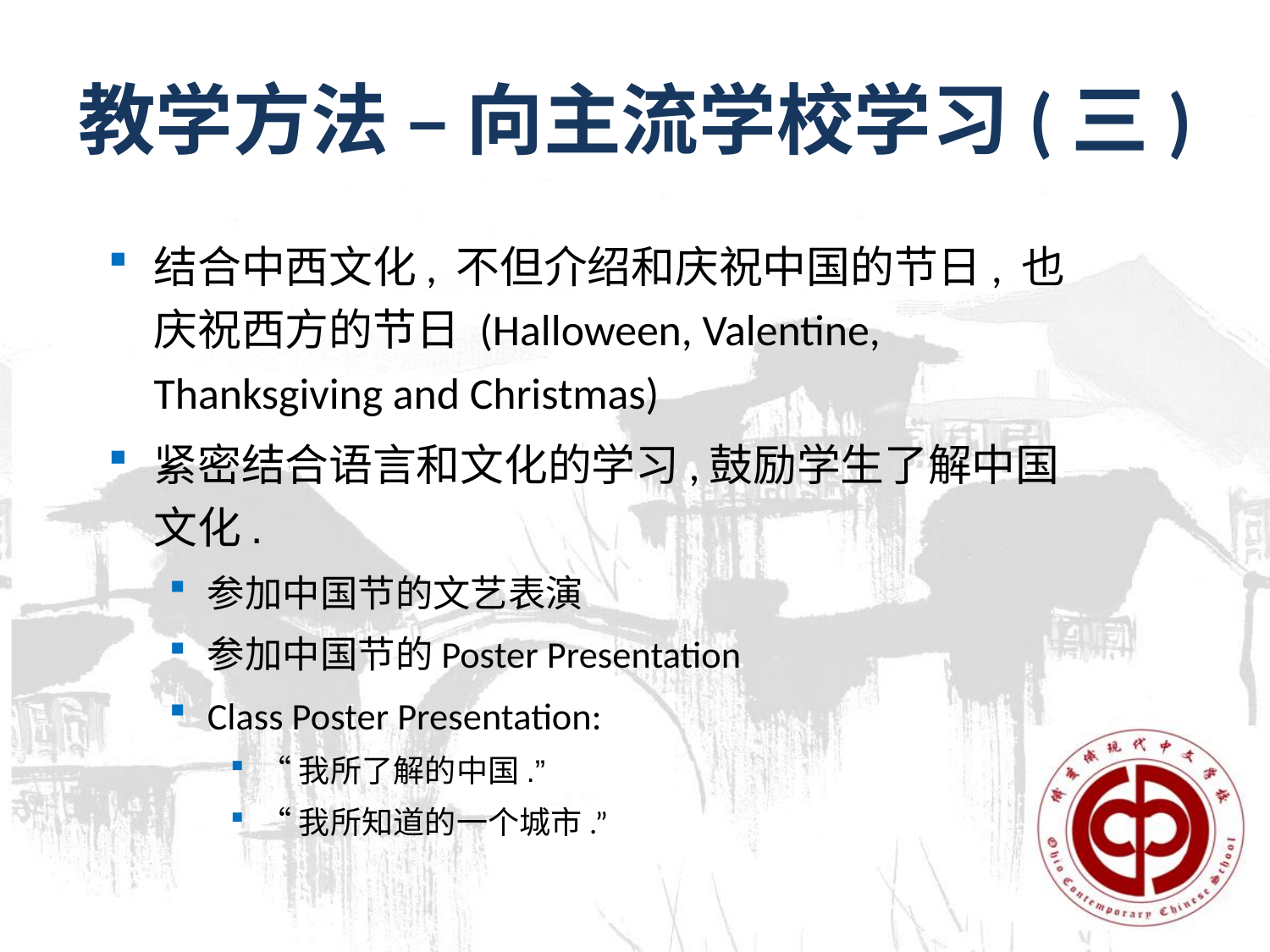

# 教学方法 – 向主流学校学习(三)
结合中西文化, 不但介绍和庆祝中国的节日, 也庆祝西方的节日 (Halloween, Valentine, Thanksgiving and Christmas)
紧密结合语言和文化的学习,鼓励学生了解中国文化.
参加中国节的文艺表演
参加中国节的Poster Presentation
Class Poster Presentation:
“我所了解的中国.”
“我所知道的一个城市.”